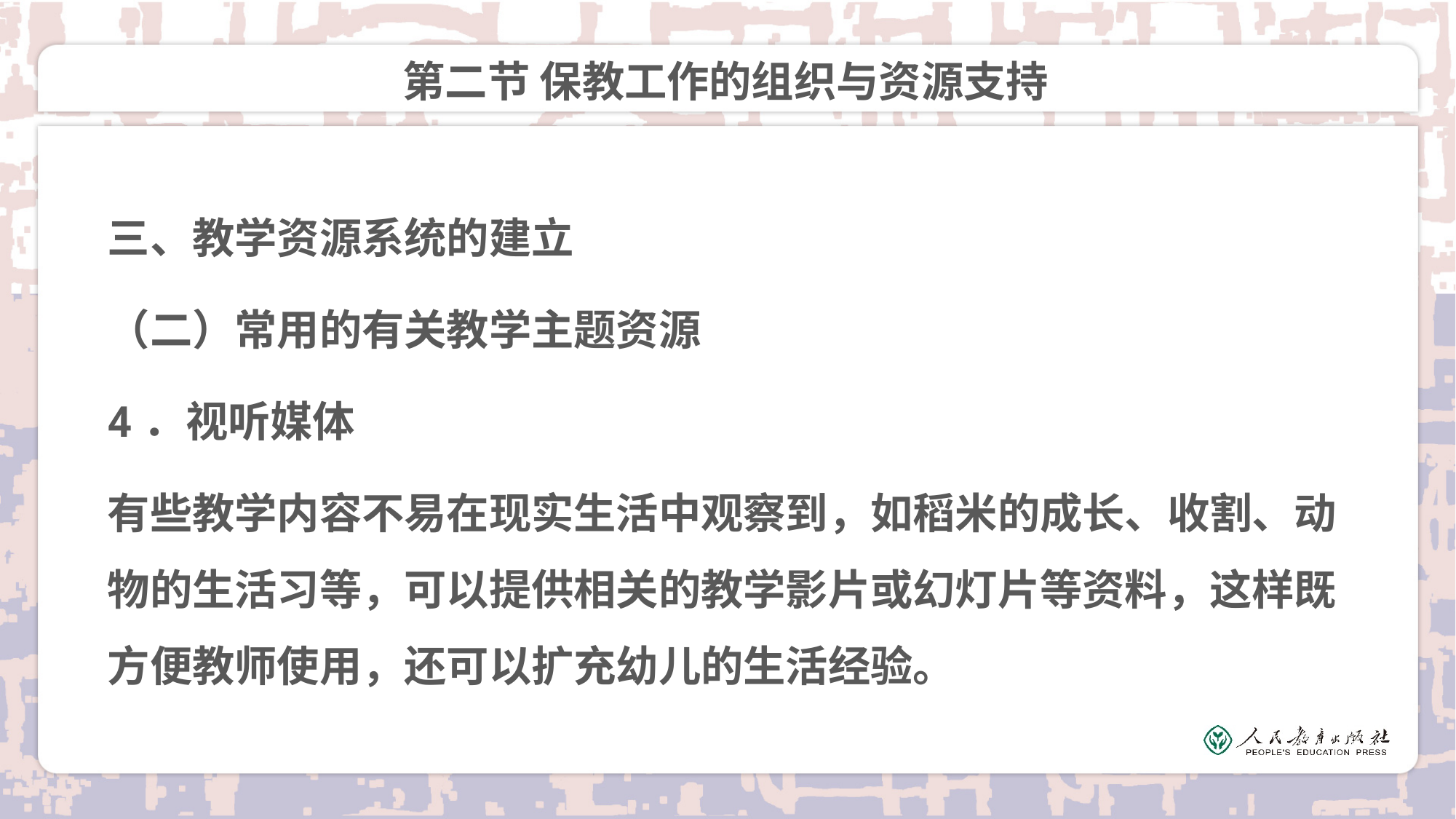

# 第二节 保教工作的组织与资源支持
三、教学资源系统的建立
（二）常用的有关教学主题资源
4．视听媒体
有些教学内容不易在现实生活中观察到，如稻米的成长、收割、动物的生活习等，可以提供相关的教学影片或幻灯片等资料，这样既方便教师使用，还可以扩充幼儿的生活经验。